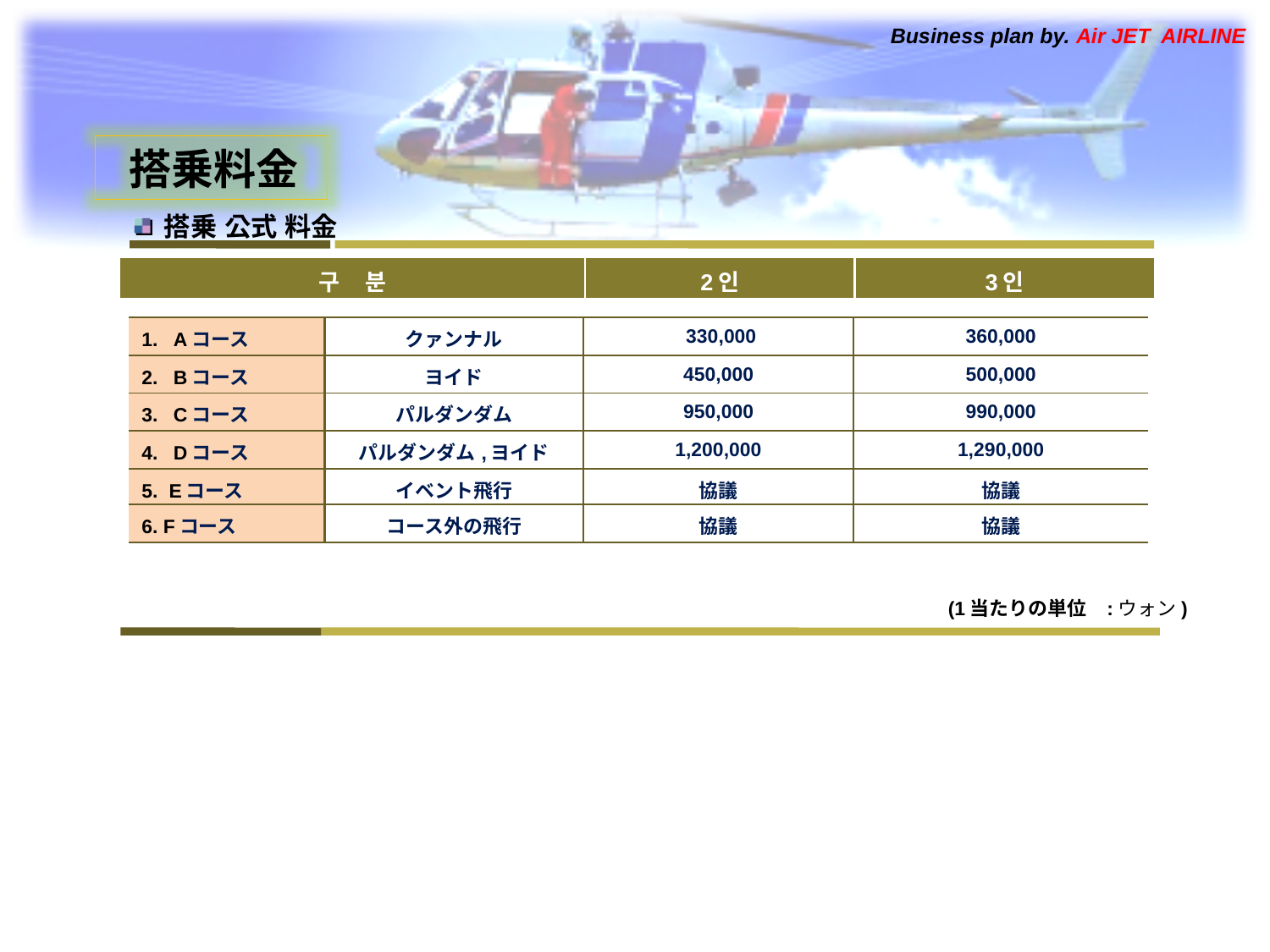

Business plan by. Air JET  AIRLINE
 搭乗料金
 搭乗 公式 料金

| 구 분 | 2인 | 3인 |
| --- | --- | --- |
| Aコース | クァンナル | 330,000 | 360,000 |
| --- | --- | --- | --- |
| Bコース | ヨイド | 450,000 | 500,000 |
| Cコース | パルダンダム | 950,000 | 990,000 |
| Dコース | パルダンダム,ヨイド | 1,200,000 | 1,290,000 |
| 5. Eコース | イベント飛行 | 協議 | 協議 |
| 6. Fコース | コース外の飛行 | 協議 | 協議 |
(1当たりの単位   :ウォン)